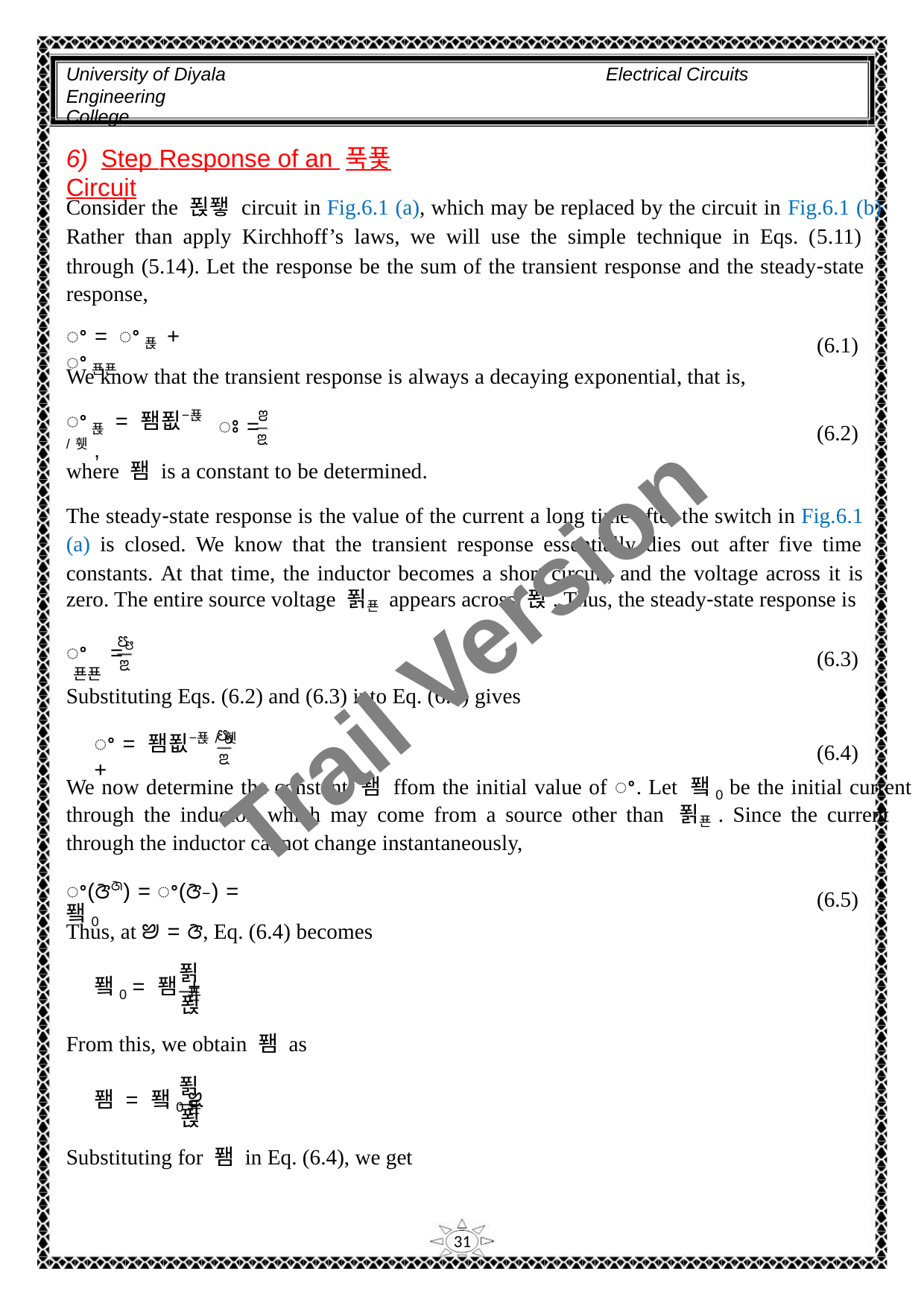

University of Diyala
Engineering College
Electrical Circuits
6) Step Response of an 푹푳 Circuit
Consider the 푅퐿 circuit in Fig.6.1 (a), which may be replaced by the circuit in Fig.6.1 (b).
Rather than apply Kirchhoff’s laws, we will use the simple technique in Eqs. (5.11)
through (5.14). Let the response be the sum of the transient response and the steady‐state
response,
ꢀ = ꢀ푡 + ꢀ푠푠
(6.1)
We know that the transient response is always a decaying exponential, that is,
ꢂ
ꢀ푡 = 퐴푒−푡/휏,
ꢁ =
(6.2)
ꢃ
where 퐴 is a constant to be determined.
The steady‐state response is the value of the current a long time after the switch in Fig.6.1
(a) is closed. We know that the transient response essentially dies out after five time
constants. At that time, the inductor becomes a short circuit, and the voltage across it is
zero. The entire source voltage 푉푠 appears across 푅. Thus, the steady‐state response is
Trail Version
Trail Version
Trail Version
Trail Version
Trail Version
Trail Version
Trail Version
Trail Version
Trail Version
Trail Version
Trail Version
Trail Version
Trail Version
ꢄ
ꢅ
ꢀ =
푠푠
(6.3)
ꢃ
Substituting Eqs. (6.2) and (6.3) into Eq. (6.1) gives
ꢄ
ꢀ = 퐴푒−푡/휏 +
ꢅ
(6.4)
ꢃ
We now determine the constant 퐴 ffom the initial value of ꢀ. Let 퐼0 be the initial current
through the inductor, which may come from a source other than 푉푠. Since the current
through the inductor cannot change instantaneously,
ꢀ(ꢆꢇ) = ꢀ(ꢆ−) = 퐼0
(6.5)
Thus, at ꢈ = ꢆ, Eq. (6.4) becomes
푉
푠
퐼0 = 퐴 +
푅
From this, we obtain 퐴 as
푉
푠
퐴 = 퐼0 ꢉ
푅
Substituting for 퐴 in Eq. (6.4), we get
31